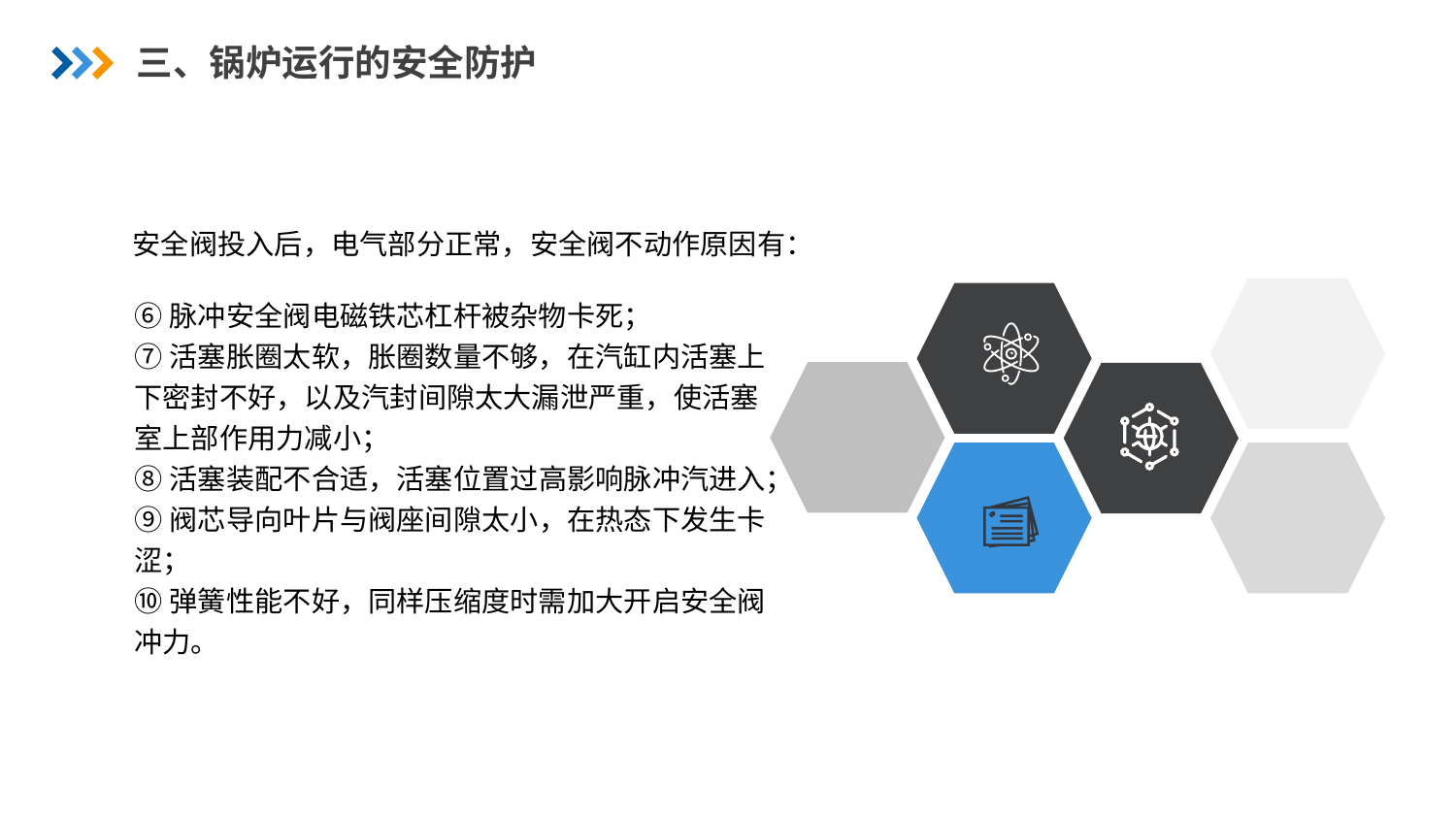

三、锅炉运行的安全防护
安全阀投入后，电气部分正常，安全阀不动作原因有：

⑥脉冲安全阀电磁铁芯杠杆被杂物卡死；
⑦活塞胀圈太软，胀圈数量不够，在汽缸内活塞上下密封不好，以及汽封间隙太大漏泄严重，使活塞室上部作用力减小；
⑧活塞装配不合适，活塞位置过高影响脉冲汽进入；
⑨阀芯导向叶片与阀座间隙太小，在热态下发生卡涩；
⑩弹簧性能不好，同样压缩度时需加大开启安全阀冲力。